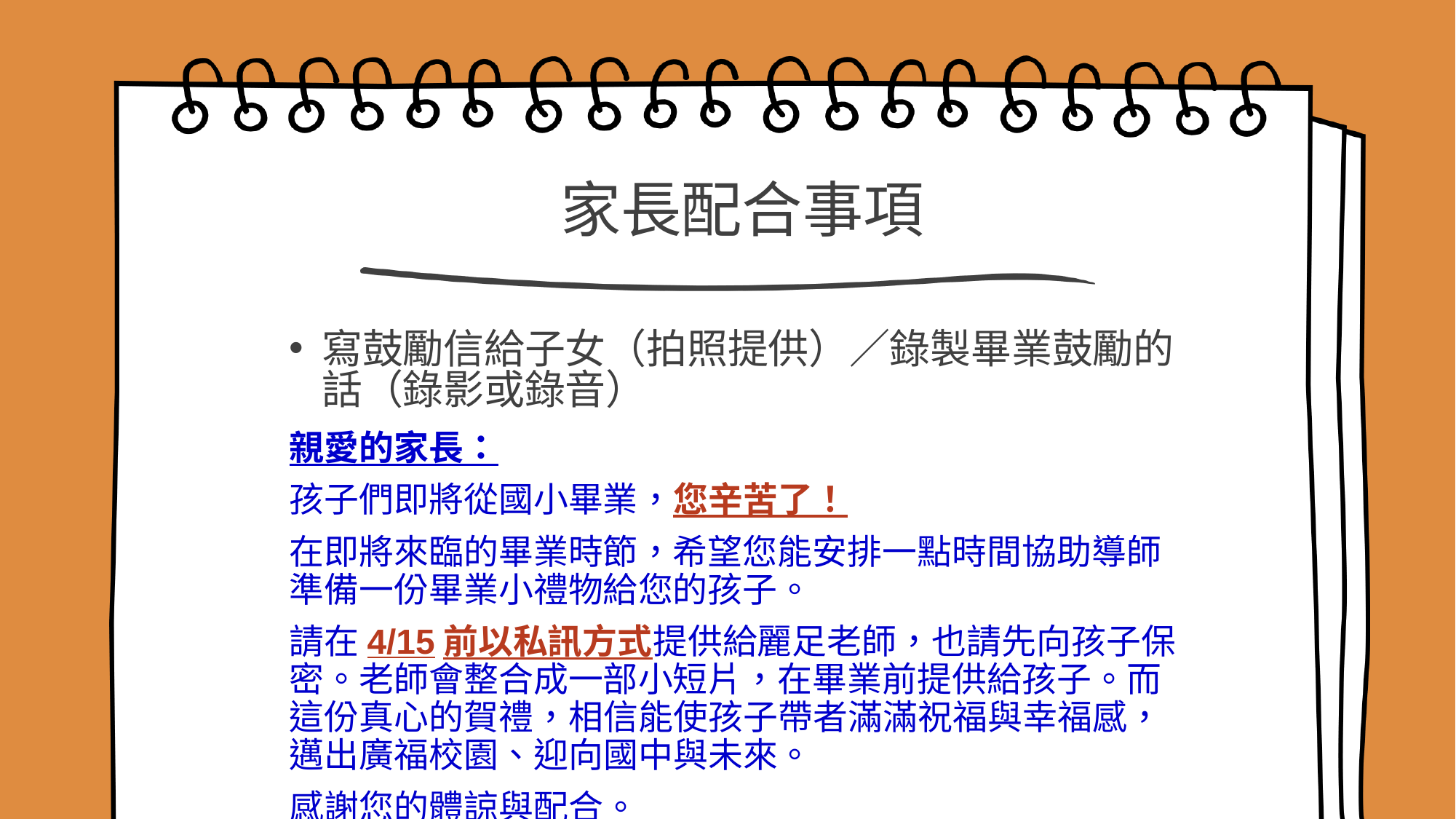

# 家長配合事項
寫鼓勵信給子女（拍照提供）／錄製畢業鼓勵的話（錄影或錄音）
親愛的家長：
孩子們即將從國小畢業，您辛苦了！
在即將來臨的畢業時節，希望您能安排一點時間協助導師準備一份畢業小禮物給您的孩子。
請在4/15前以私訊方式提供給麗足老師，也請先向孩子保密。老師會整合成一部小短片，在畢業前提供給孩子。而這份真心的賀禮，相信能使孩子帶者滿滿祝福與幸福感，邁出廣福校園、迎向國中與未來。
感謝您的體諒與配合。